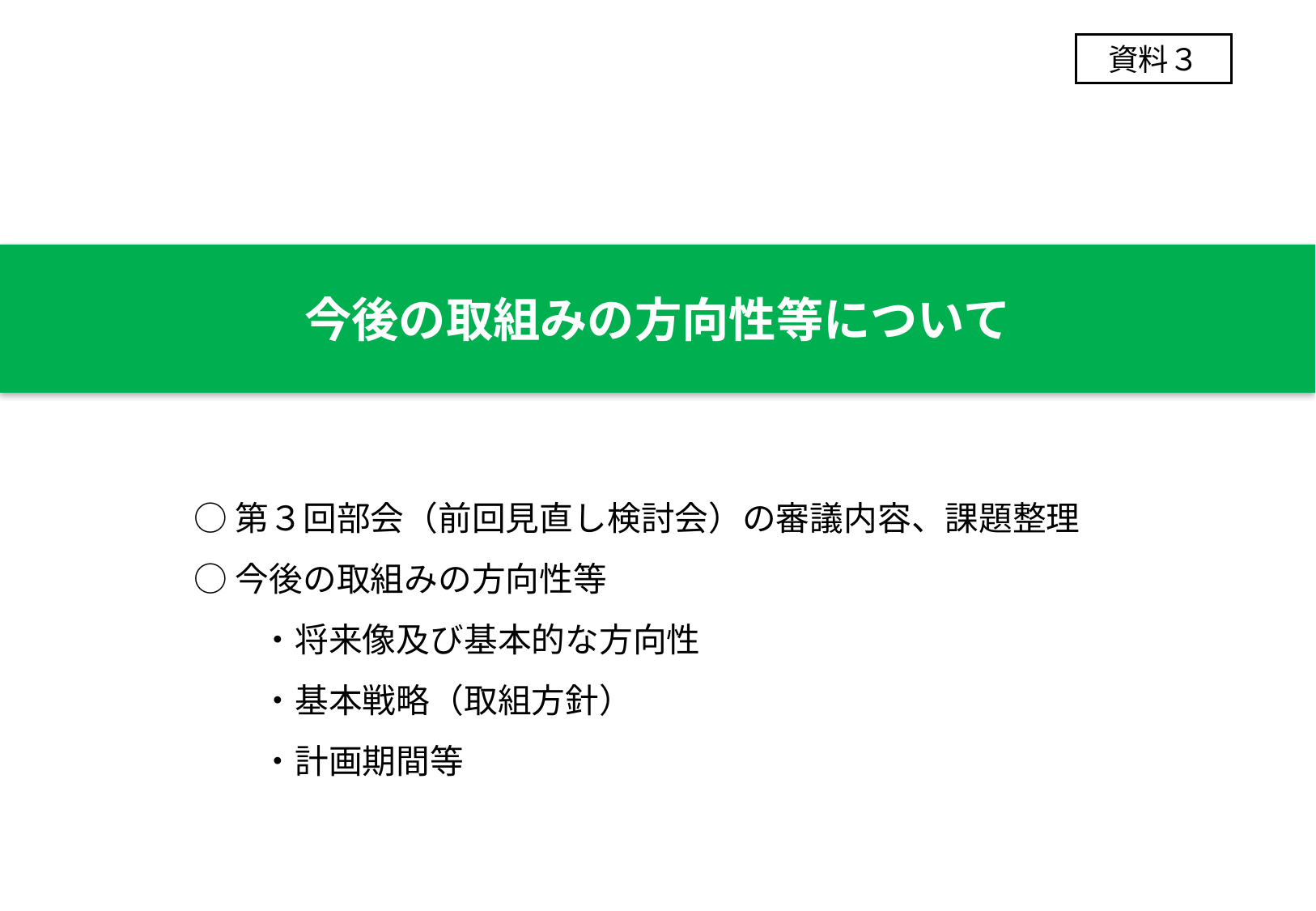

資料３
今後の取組みの方向性等について
○第３回部会（前回見直し検討会）の審議内容、課題整理
○今後の取組みの方向性等
　　・将来像及び基本的な方向性
　　・基本戦略（取組方針）
　　・計画期間等